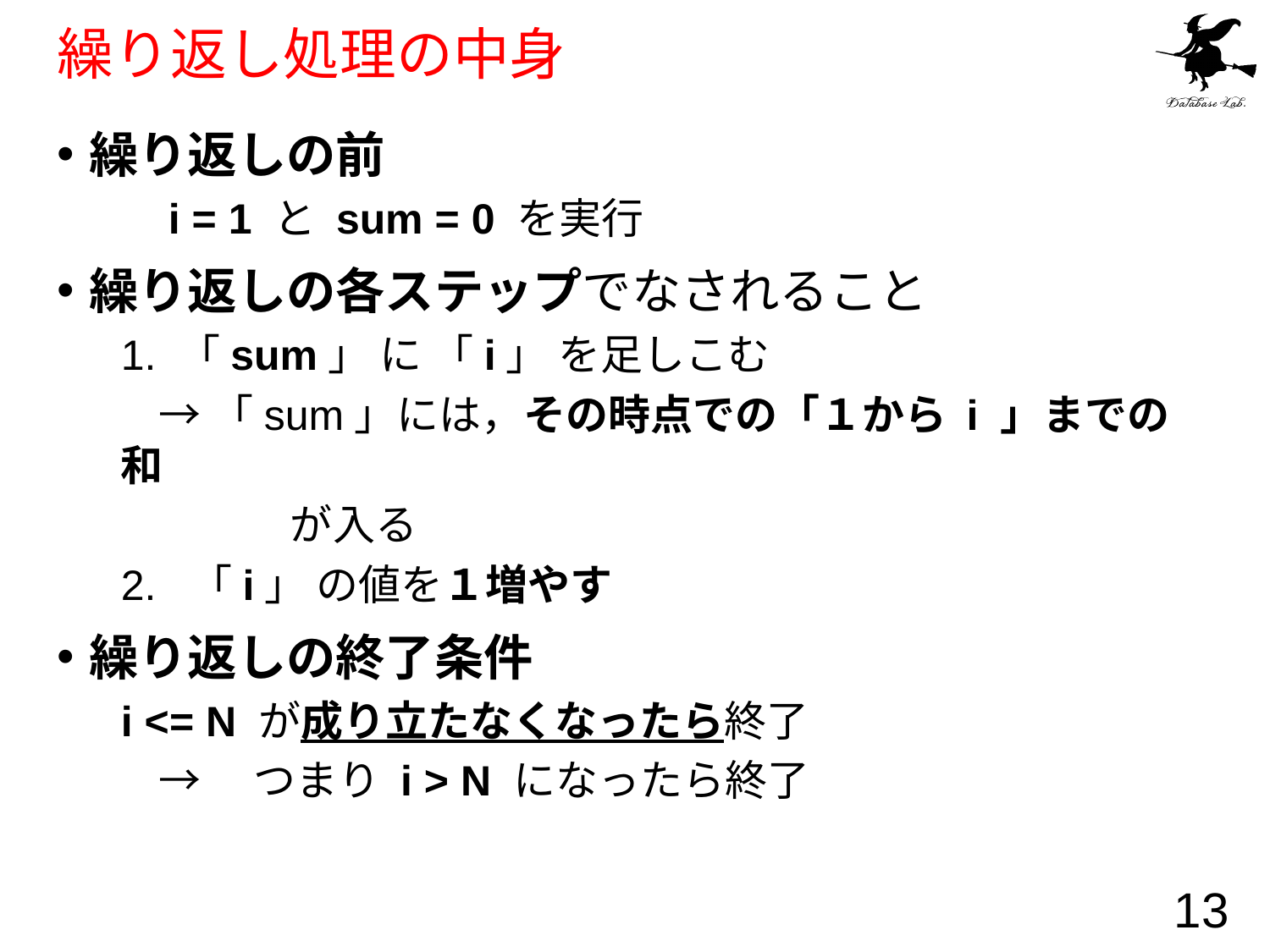

# 繰り返し処理の中身
繰り返しの前
    i = 1 と sum = 0 を実行
繰り返しの各ステップでなされること
1. 「sum」 に 「i」 を足しこむ
    →「sum」には，その時点での「１から i 」までの和
　　　　が入る
2.  「i」 の値を１増やす
繰り返しの終了条件
i <= N が成り立たなくなったら終了
    →　つまり i > N になったら終了
13